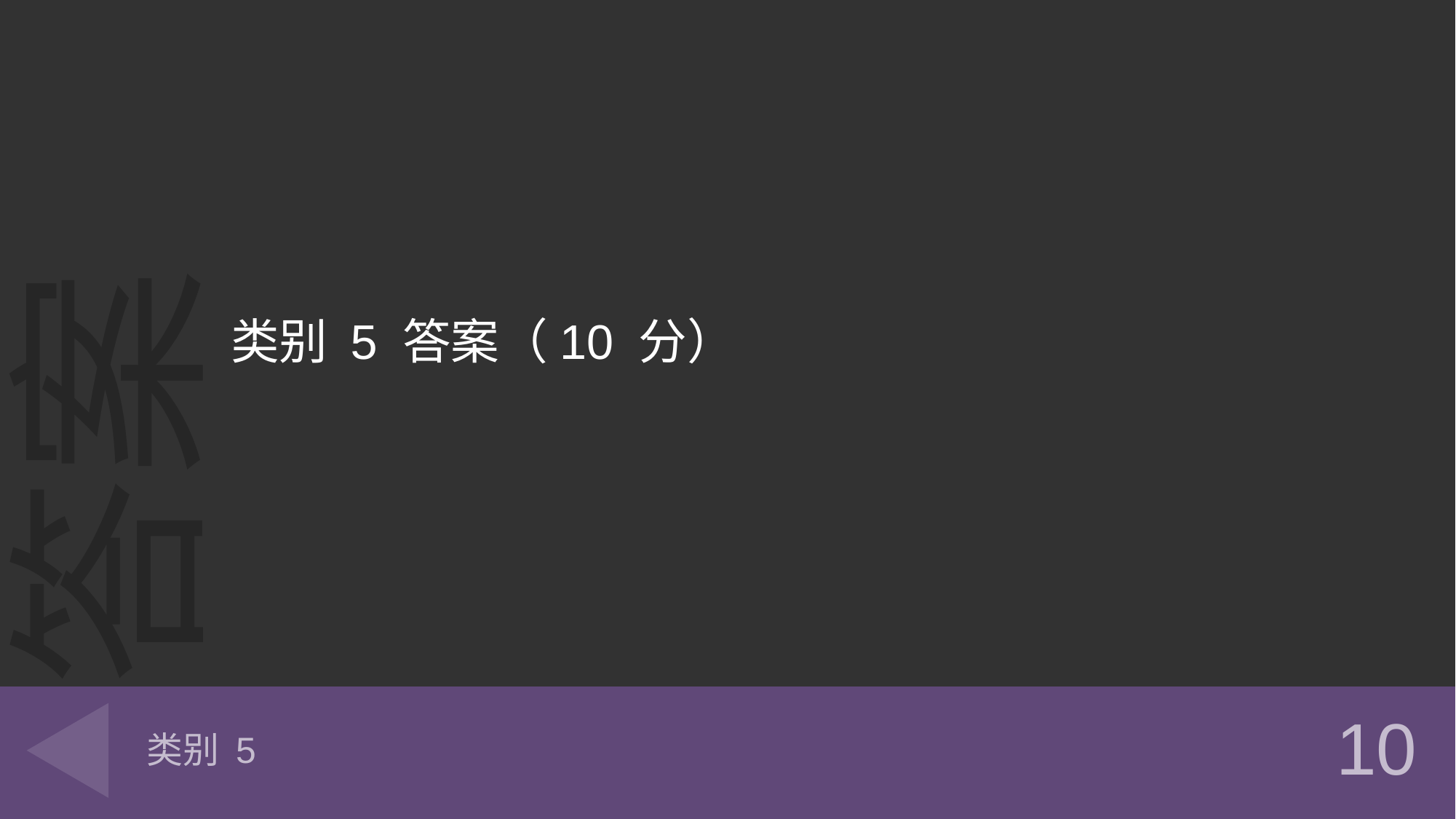

类别 5 答案（10 分）
# 类别 5
10